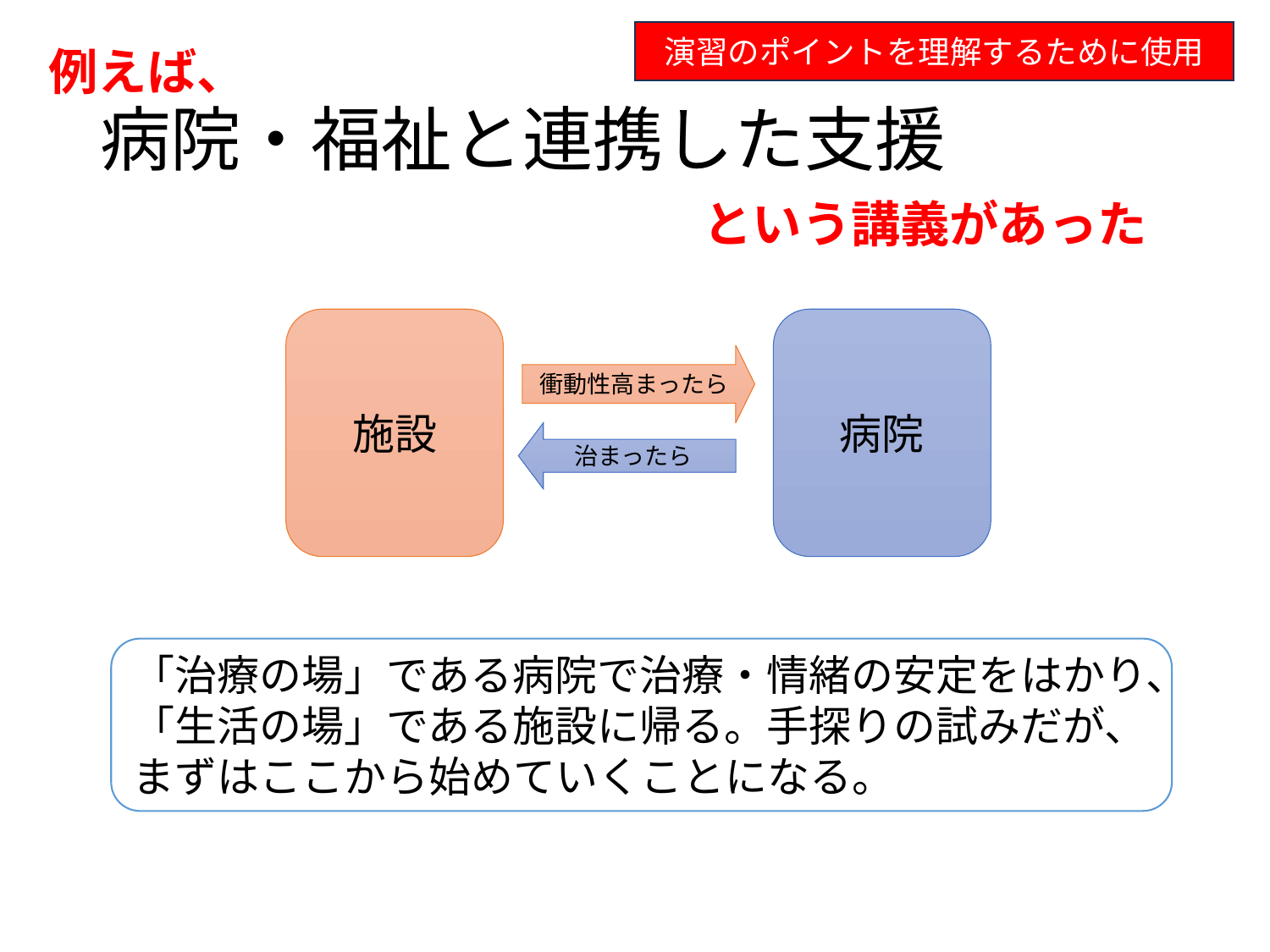

演習のポイントを理解するために使用
例えば、
# 病院・福祉と連携した支援
という講義があった

施設
病院
衝動性高まったら
治まったら
「治療の場」である病院で治療・情緒の安定をはかり、「生活の場」である施設に帰る。手探りの試みだが、まずはここから始めていくことになる。